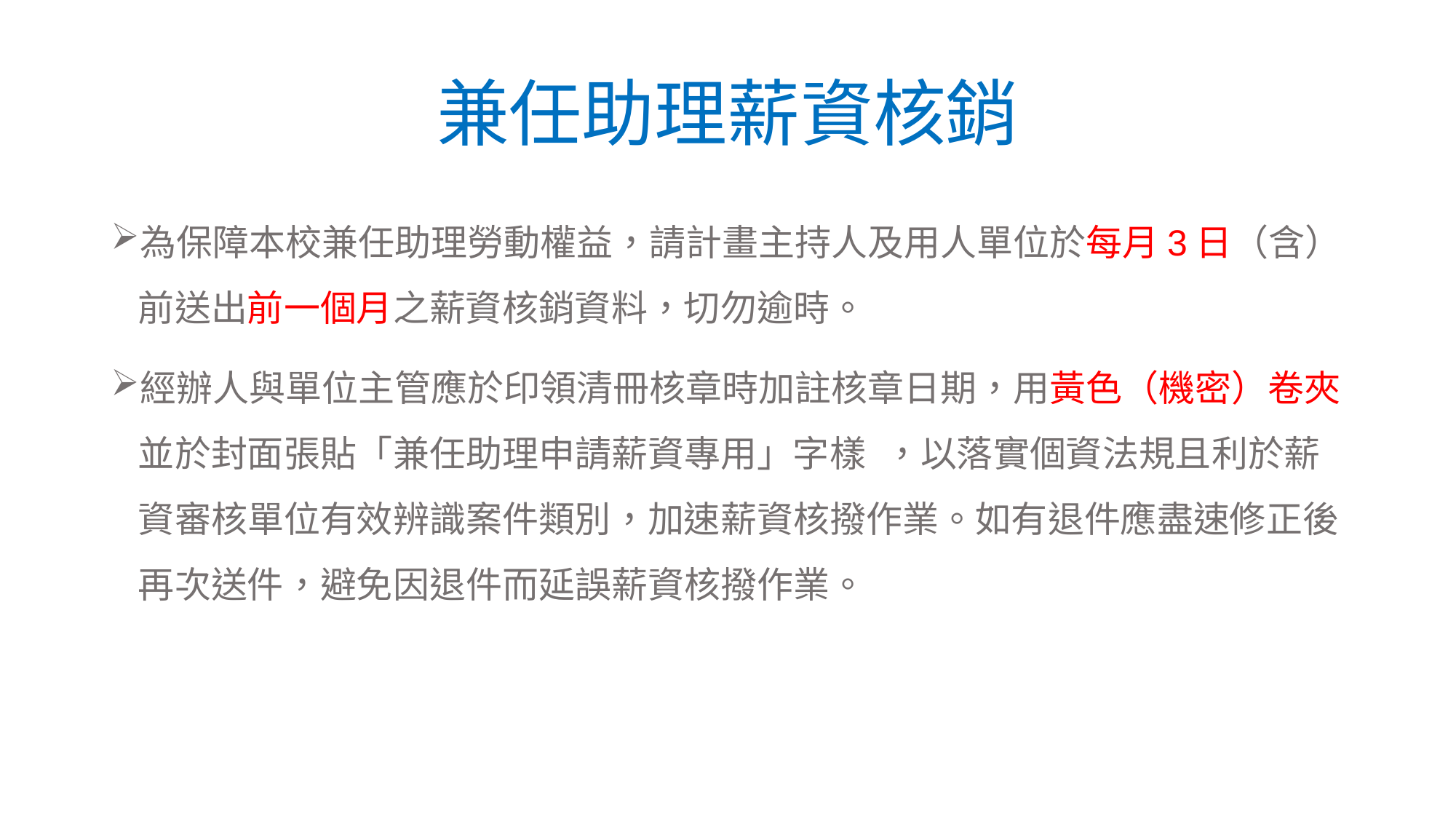

# 兼任助理薪資核銷
為保障本校兼任助理勞動權益，請計畫主持人及用人單位於每月3日（含）前送出前一個月之薪資核銷資料，切勿逾時。
經辦人與單位主管應於印領清冊核章時加註核章日期，用黃色（機密）卷夾並於封面張貼「兼任助理申請薪資專用」字樣 ，以落實個資法規且利於薪資審核單位有效辨識案件類別，加速薪資核撥作業。如有退件應盡速修正後再次送件，避免因退件而延誤薪資核撥作業。